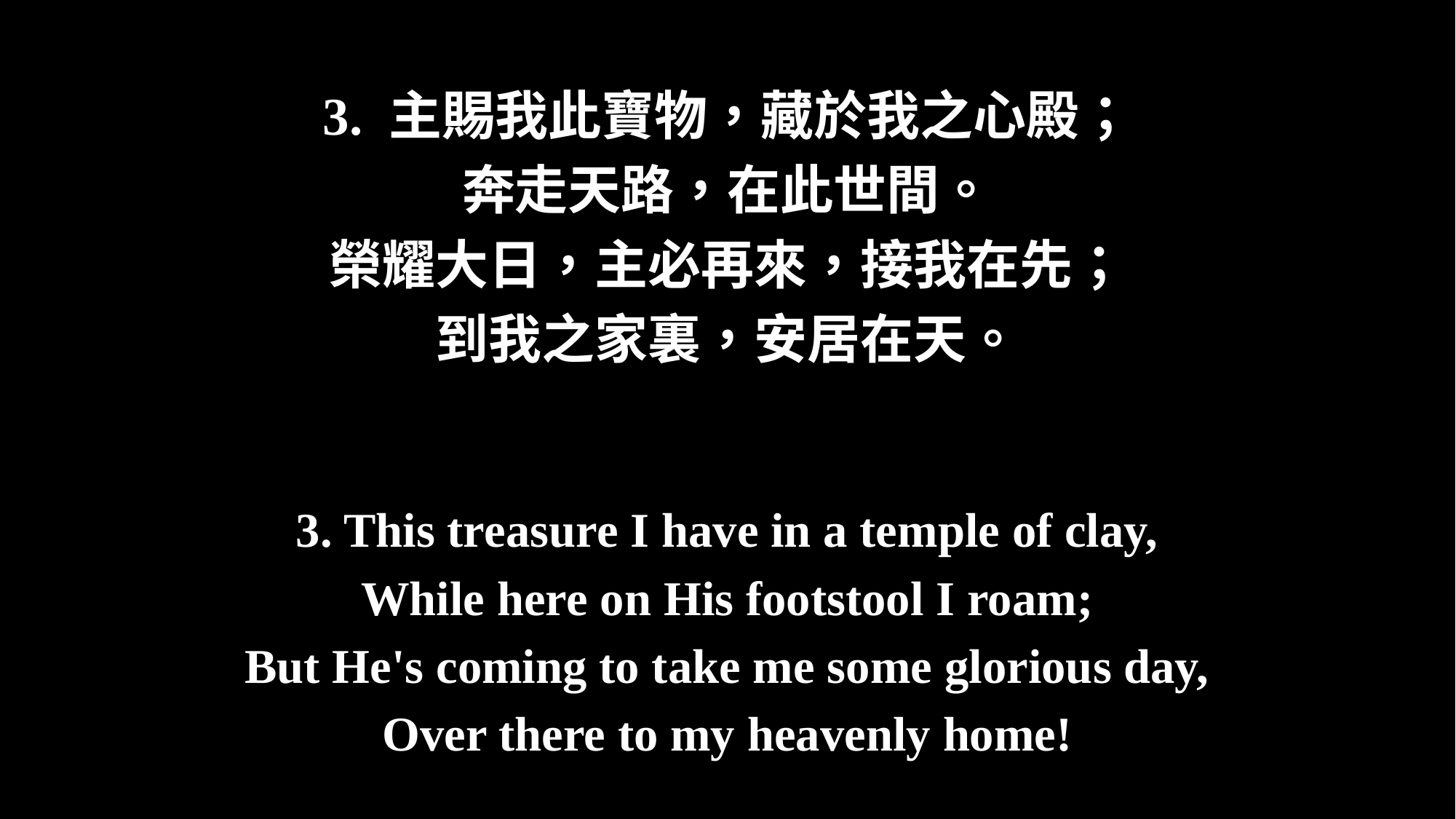

3. 主賜我此寶物，藏於我之心殿；
奔走天路，在此世間。
榮耀大日，主必再來，接我在先；
到我之家裏，安居在天。
3. This treasure I have in a temple of clay,
While here on His footstool I roam;
But He's coming to take me some glorious day,
Over there to my heavenly home!